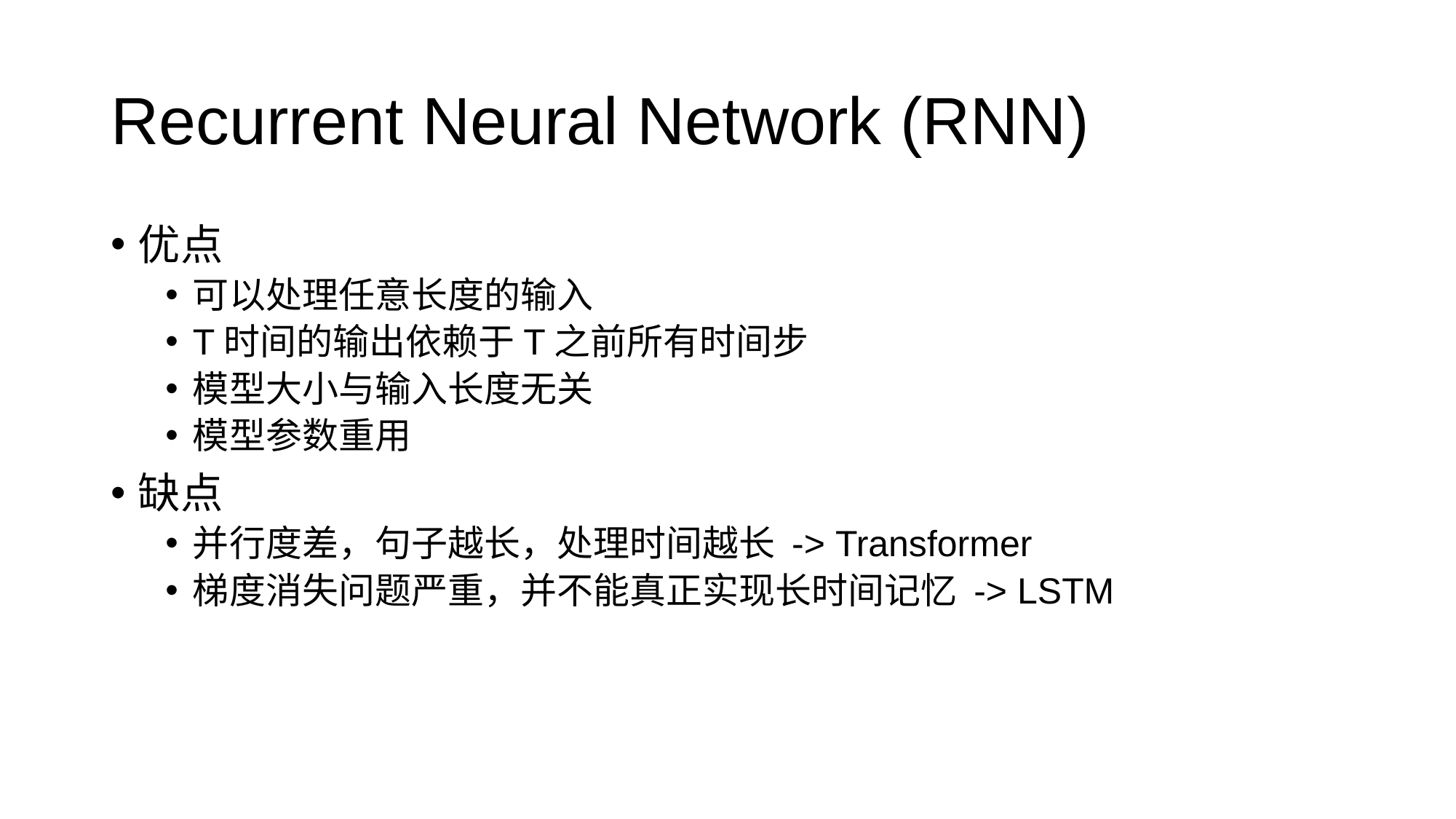

# Recurrent Neural Network (RNN)
优点
可以处理任意长度的输入
T时间的输出依赖于T之前所有时间步
模型大小与输入长度无关
模型参数重用
缺点
并行度差，句子越长，处理时间越长 -> Transformer
梯度消失问题严重，并不能真正实现长时间记忆 -> LSTM